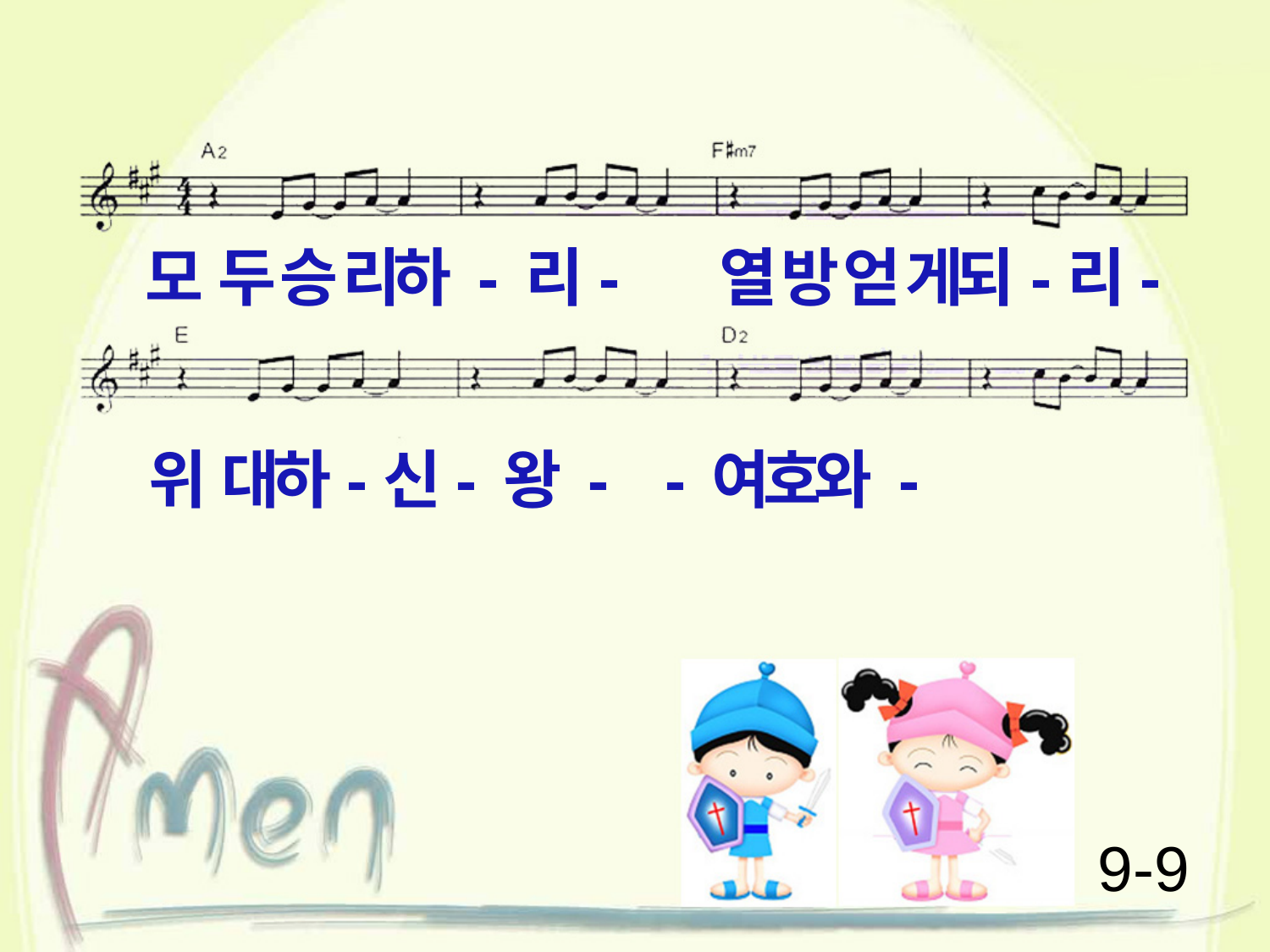

모  두 승 리하 - 리-        열 방 얻 게되-리-
위  대하-신- 왕 -      - 여호와 -
9-9